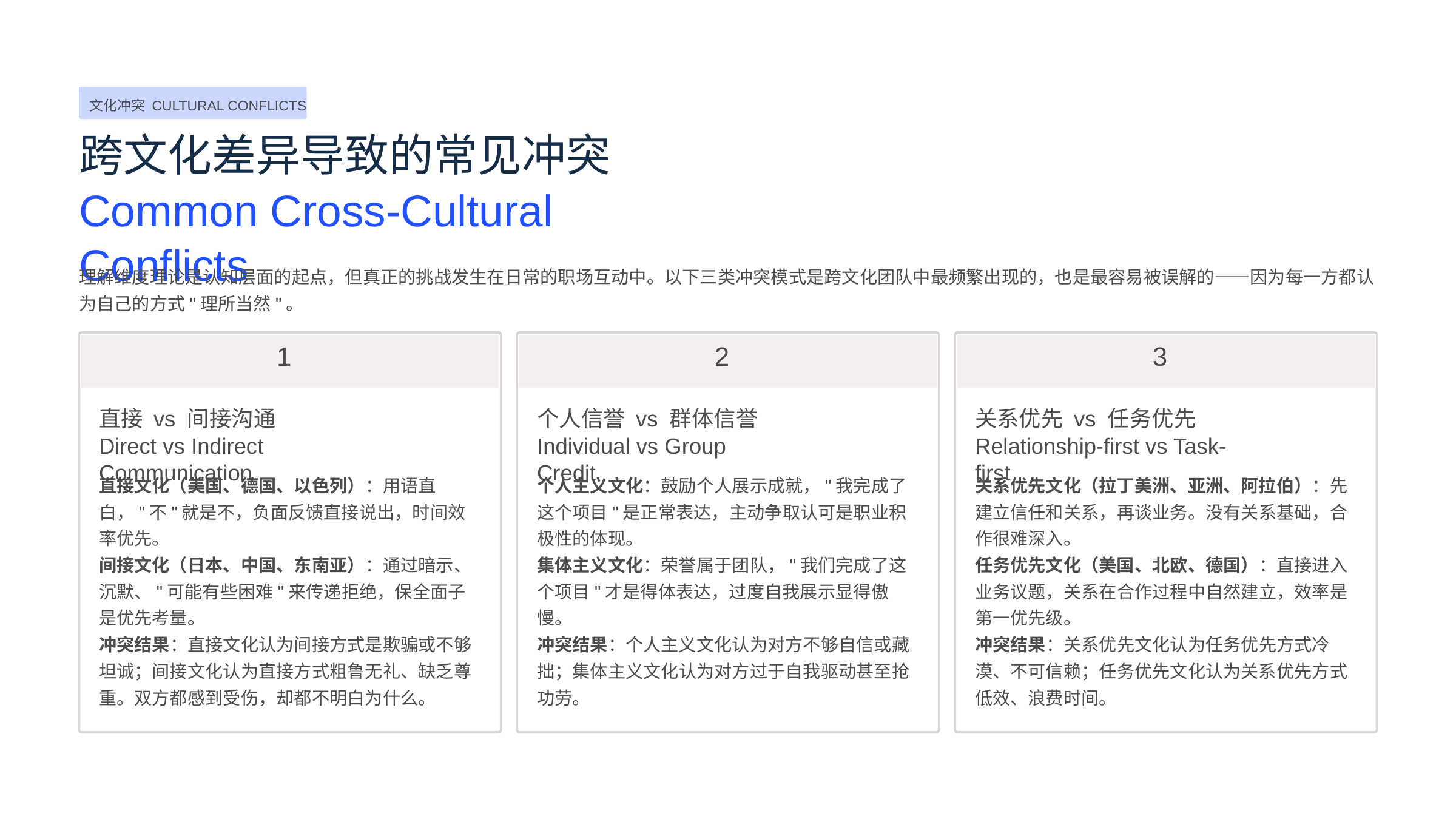

文化冲突 CULTURAL CONFLICTS
跨文化差异导致的常见冲突
Common Cross-Cultural Conflicts
理解维度理论是认知层面的起点，但真正的挑战发生在日常的职场互动中。以下三类冲突模式是跨文化团队中最频繁出现的，也是最容易被误解的——因为每一方都认为自己的方式"理所当然"。

1
2
3
直接 vs 间接沟通
Direct vs Indirect Communication
个人信誉 vs 群体信誉
Individual vs Group Credit
关系优先 vs 任务优先
Relationship-first vs Task-first
直接文化（美国、德国、以色列）：用语直白，"不"就是不，负面反馈直接说出，时间效率优先。
间接文化（日本、中国、东南亚）：通过暗示、沉默、"可能有些困难"来传递拒绝，保全面子是优先考量。
冲突结果：直接文化认为间接方式是欺骗或不够坦诚；间接文化认为直接方式粗鲁无礼、缺乏尊重。双方都感到受伤，却都不明白为什么。
个人主义文化：鼓励个人展示成就，"我完成了这个项目"是正常表达，主动争取认可是职业积极性的体现。
集体主义文化：荣誉属于团队，"我们完成了这个项目"才是得体表达，过度自我展示显得傲慢。
冲突结果：个人主义文化认为对方不够自信或藏拙；集体主义文化认为对方过于自我驱动甚至抢功劳。
关系优先文化（拉丁美洲、亚洲、阿拉伯）：先建立信任和关系，再谈业务。没有关系基础，合作很难深入。
任务优先文化（美国、北欧、德国）：直接进入业务议题，关系在合作过程中自然建立，效率是第一优先级。
冲突结果：关系优先文化认为任务优先方式冷漠、不可信赖；任务优先文化认为关系优先方式低效、浪费时间。